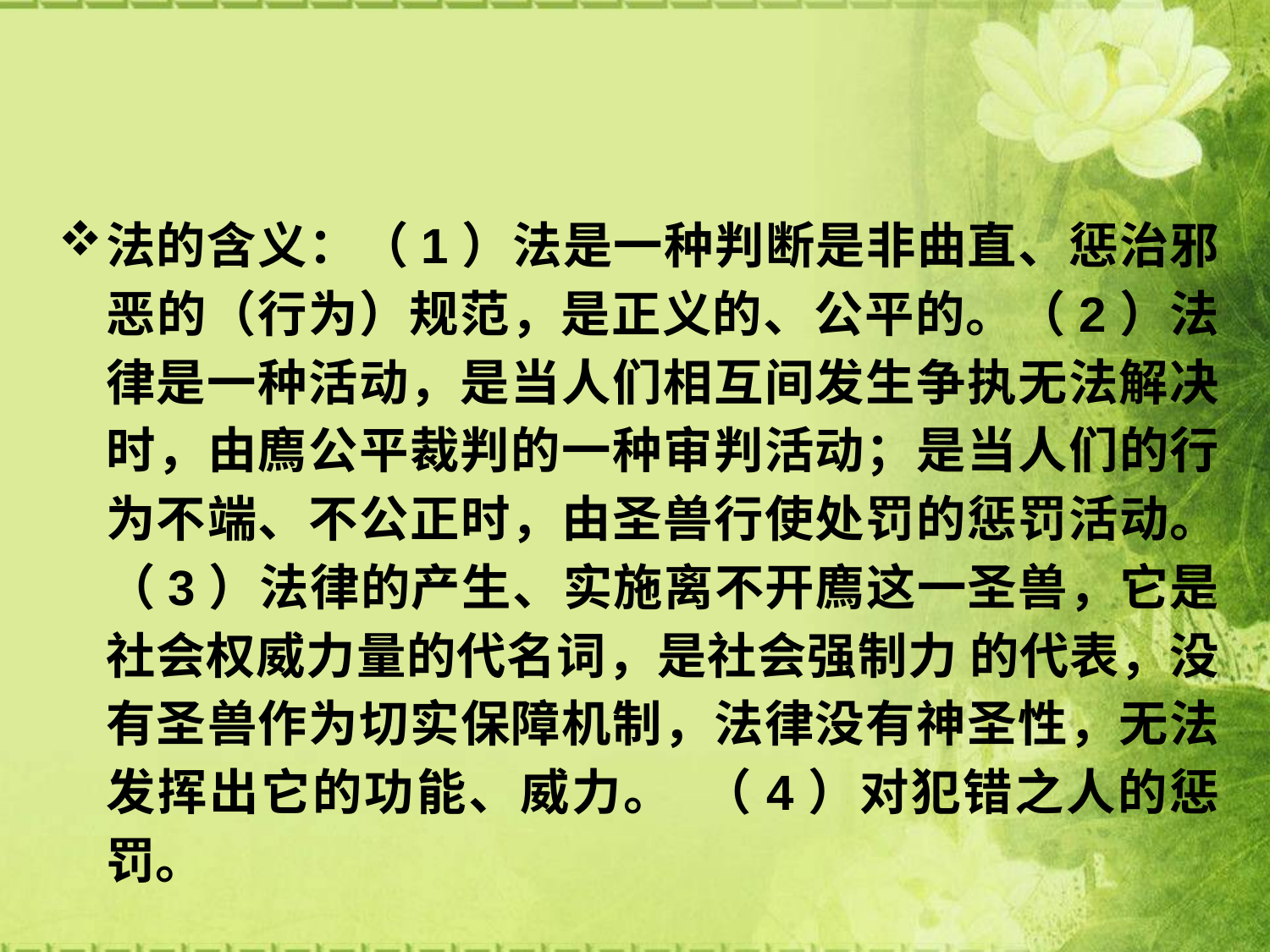

法的含义：（1）法是一种判断是非曲直、惩治邪恶的（行为）规范，是正义的、公平的。（2）法律是一种活动，是当人们相互间发生争执无法解决时，由廌公平裁判的一种审判活动；是当人们的行为不端、不公正时，由圣兽行使处罚的惩罚活动。（3）法律的产生、实施离不开廌这一圣兽，它是社会权威力量的代名词，是社会强制力 的代表，没有圣兽作为切实保障机制，法律没有神圣性，无法发挥出它的功能、威力。  （4）对犯错之人的惩罚。